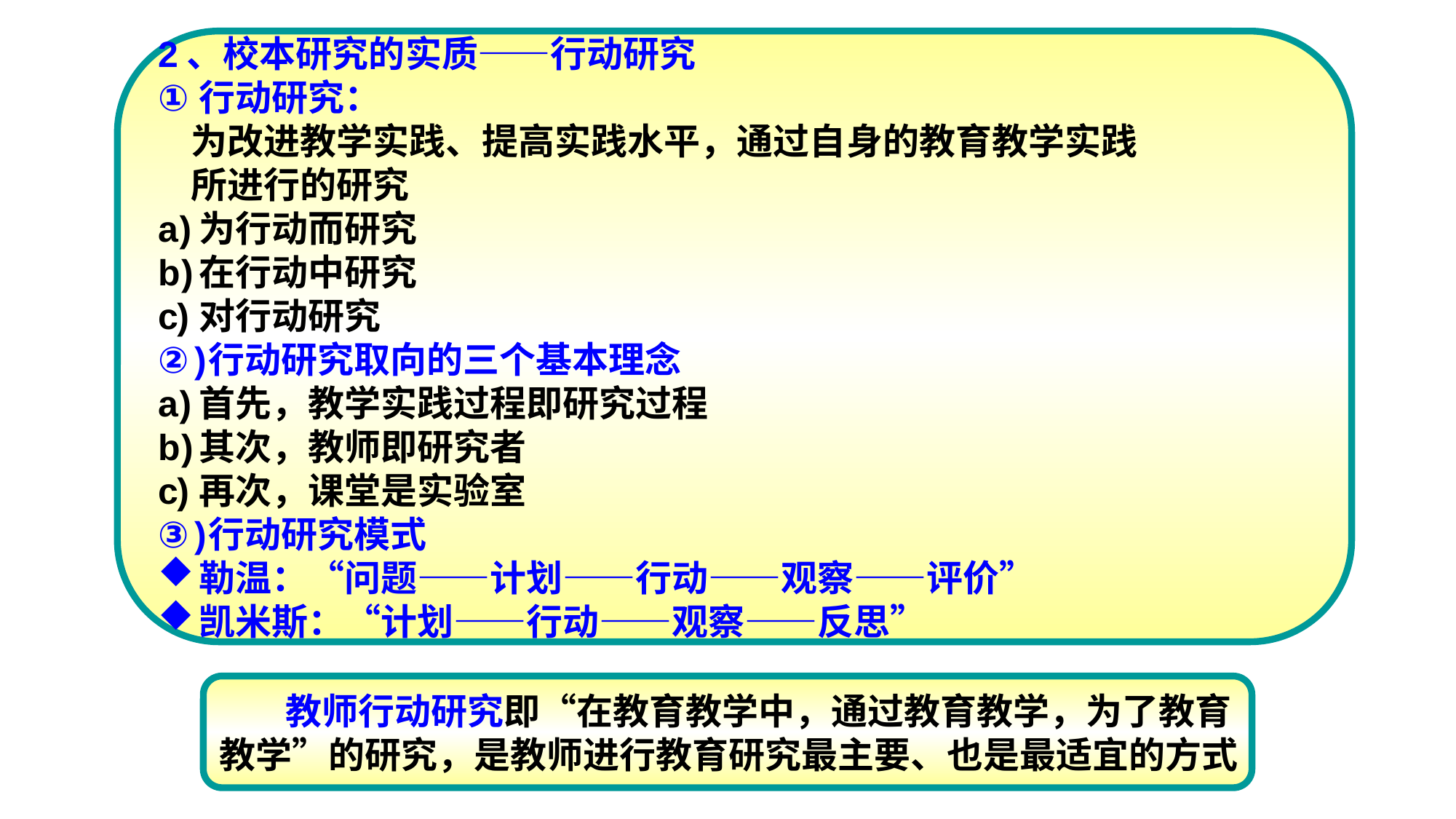

2、校本研究的实质——行动研究
行动研究：
   为改进教学实践、提高实践水平，通过自身的教育教学实践
   所进行的研究
为行动而研究
在行动中研究
对行动研究
行动研究取向的三个基本理念
首先，教学实践过程即研究过程
其次，教师即研究者
再次，课堂是实验室
行动研究模式
勒温：“问题——计划——行动——观察——评价”
凯米斯：“计划——行动——观察——反思”
       教师行动研究即“在教育教学中，通过教育教学，为了教育
教学”的研究，是教师进行教育研究最主要、也是最适宜的方式